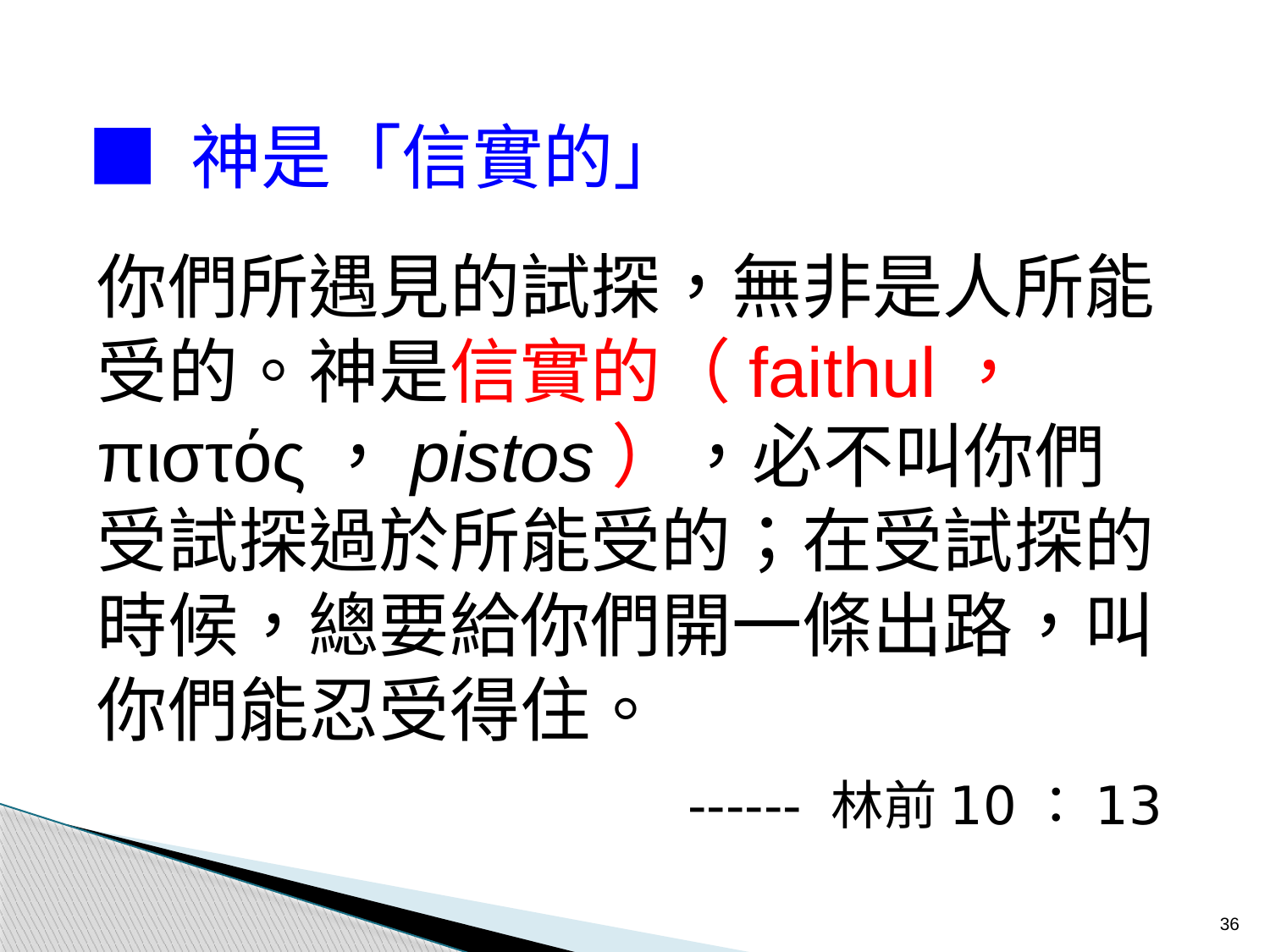

■ 神是「信實的」
你們所遇見的試探，無非是人所能受的。神是信實的（faithul， πιστός，pistos），必不叫你們受試探過於所能受的；在受試探的時候，總要給你們開一條出路，叫你們能忍受得住。
------ 林前10：13
36